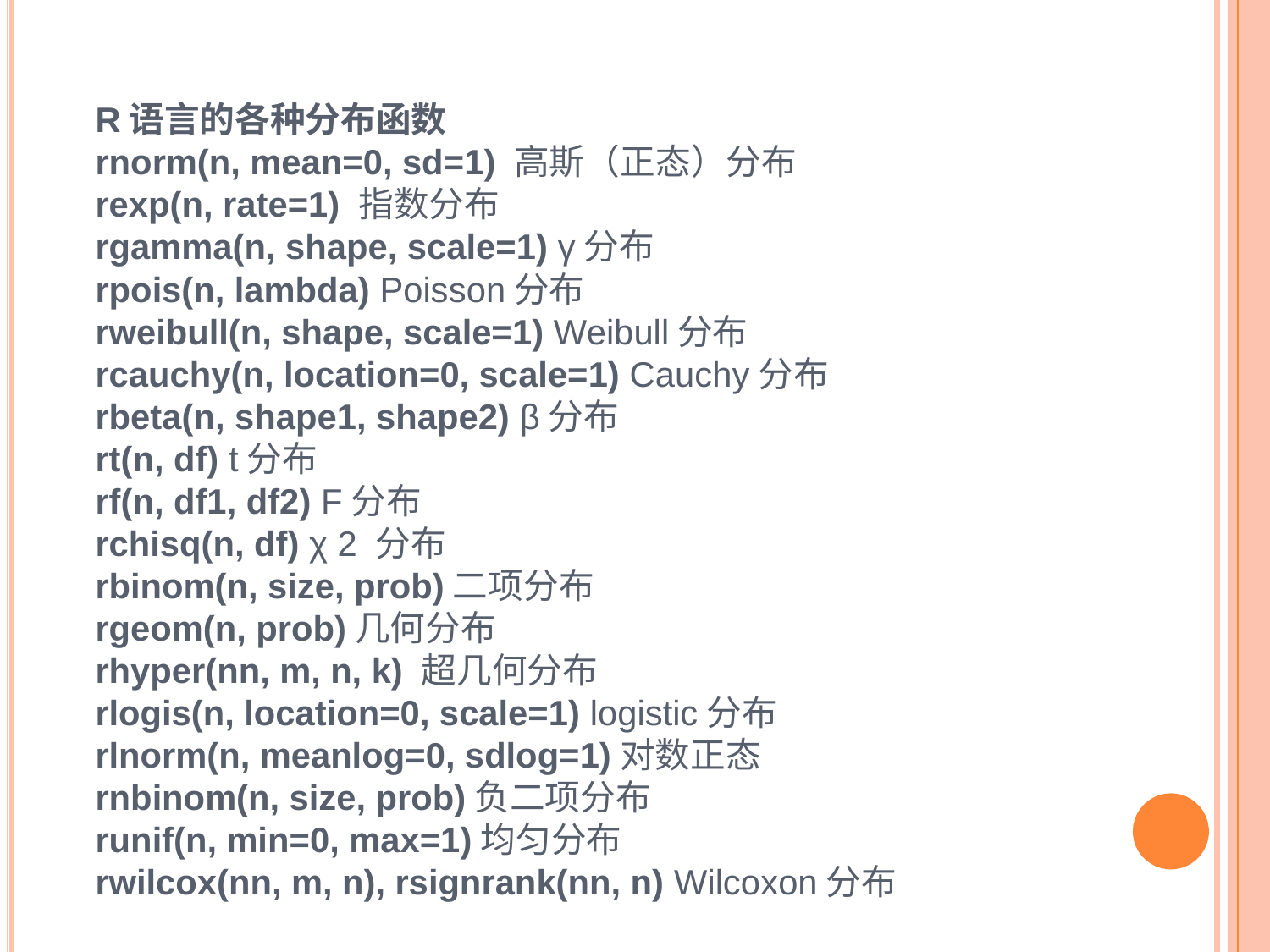

# R语言的各种分布函数 rnorm(n, mean=0, sd=1) 高斯（正态）分布 rexp(n, rate=1) 指数分布 rgamma(n, shape, scale=1) γ分布　 rpois(n, lambda) Poisson分布 rweibull(n, shape, scale=1) Weibull分布　 rcauchy(n, location=0, scale=1) Cauchy分布　 rbeta(n, shape1, shape2) β分布　 rt(n, df) t分布　 rf(n, df1, df2) F分布　 rchisq(n, df) χ 2 分布 rbinom(n, size, prob)二项分布  rgeom(n, prob)几何分布 rhyper(nn, m, n, k) 超几何分布 rlogis(n, location=0, scale=1) logistic分布 rlnorm(n, meanlog=0, sdlog=1)对数正态 rnbinom(n, size, prob)负二项分布 runif(n, min=0, max=1)均匀分布 rwilcox(nn, m, n), rsignrank(nn, n) Wilcoxon分布